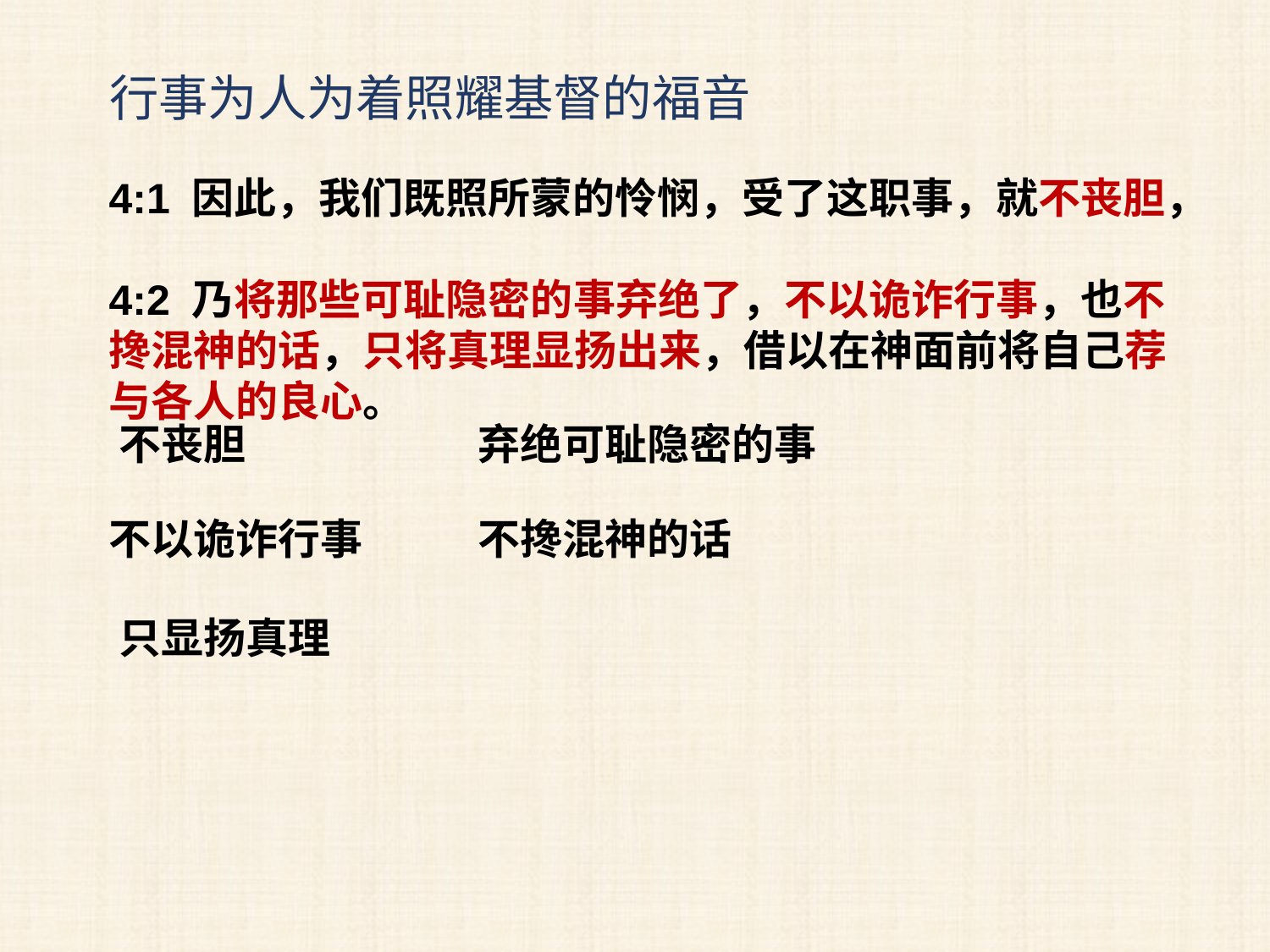

行事为人为着照耀基督的福音
4:1 因此，我们既照所蒙的怜悯，受了这职事，就不丧胆，
4:2 乃将那些可耻隐密的事弃绝了，不以诡诈行事，也不搀混神的话，只将真理显扬出来，借以在神面前将自己荐与各人的良心。
不丧胆
弃绝可耻隐密的事
不以诡诈行事
不搀混神的话
只显扬真理